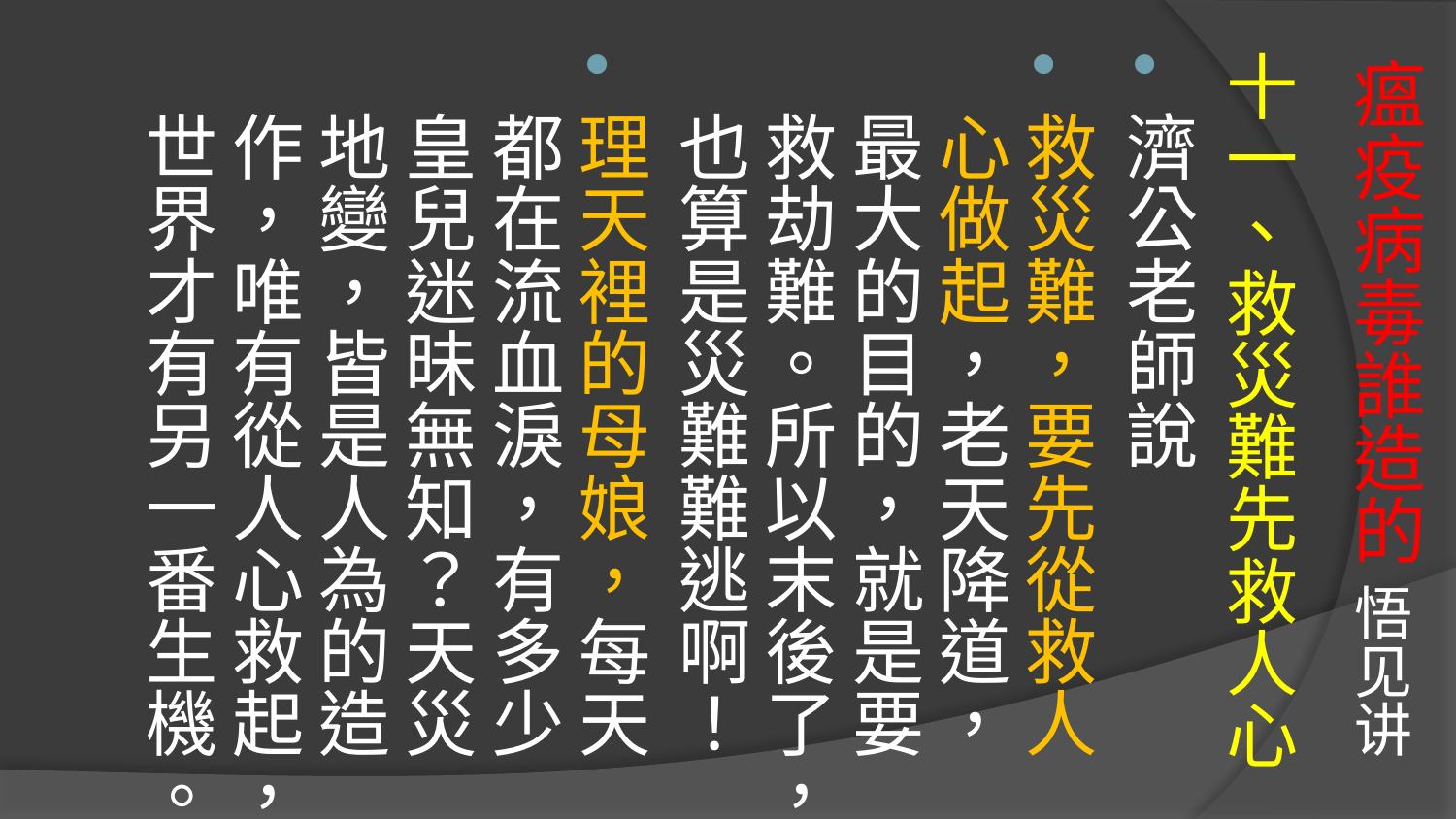

# 瘟疫病毒誰造的 悟见讲
十一、救災難先救人心
濟公老師說
救災難，要先從救人心做起，老天降道，最大的目的，就是要救劫難。所以末後了，也算是災難難逃啊！
理天裡的母娘，每天都在流血淚，有多少皇兒迷昧無知？天災地變，皆是人為的造作，唯有從人心救起，世界才有另一番生機。